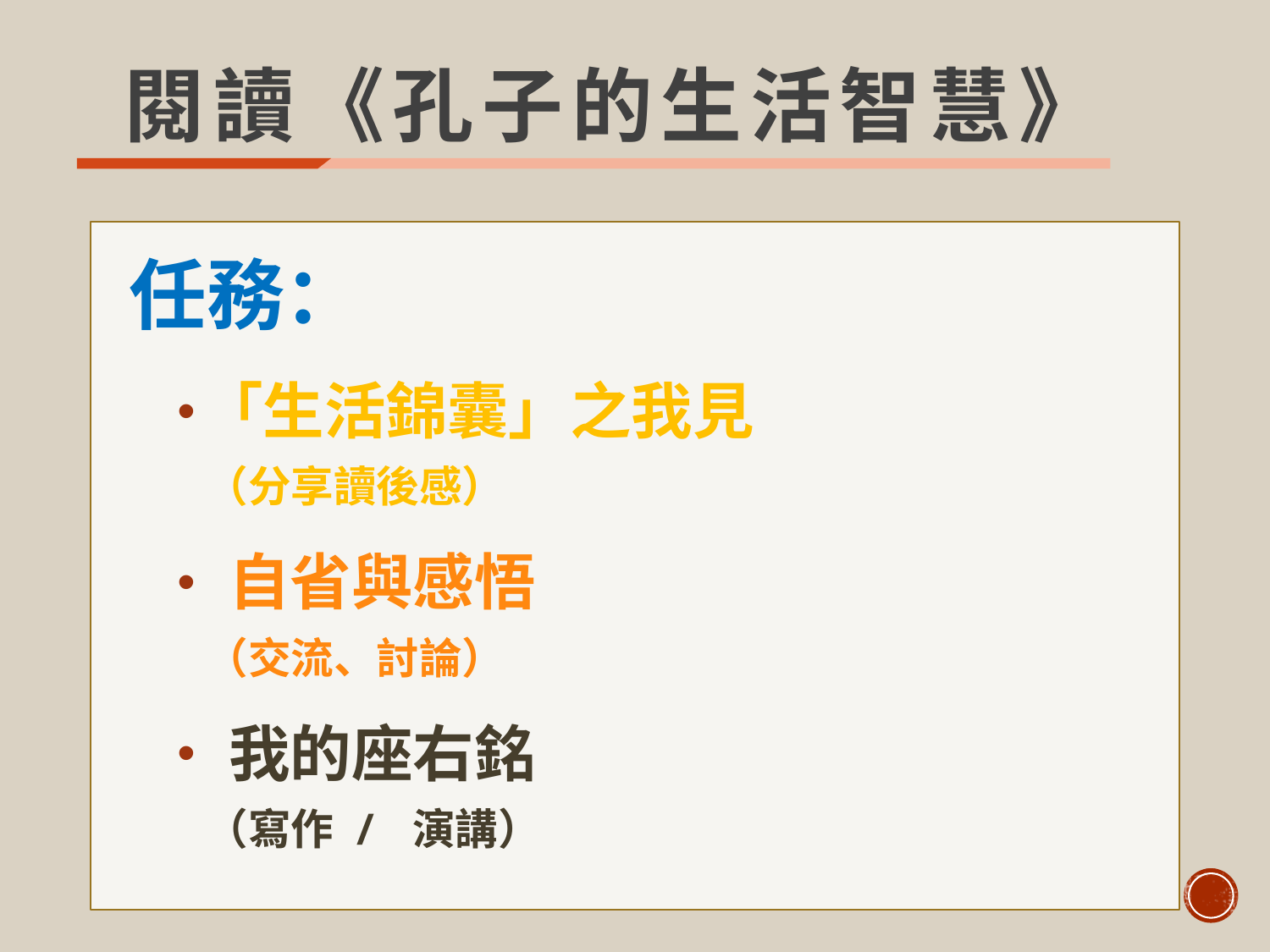

閱讀《孔子的生活智慧》

任務：
「生活錦囊」之我見
  （分享讀後感）

 自省與感悟
  （交流、討論）

 我的座右銘
  （寫作 / 演講）